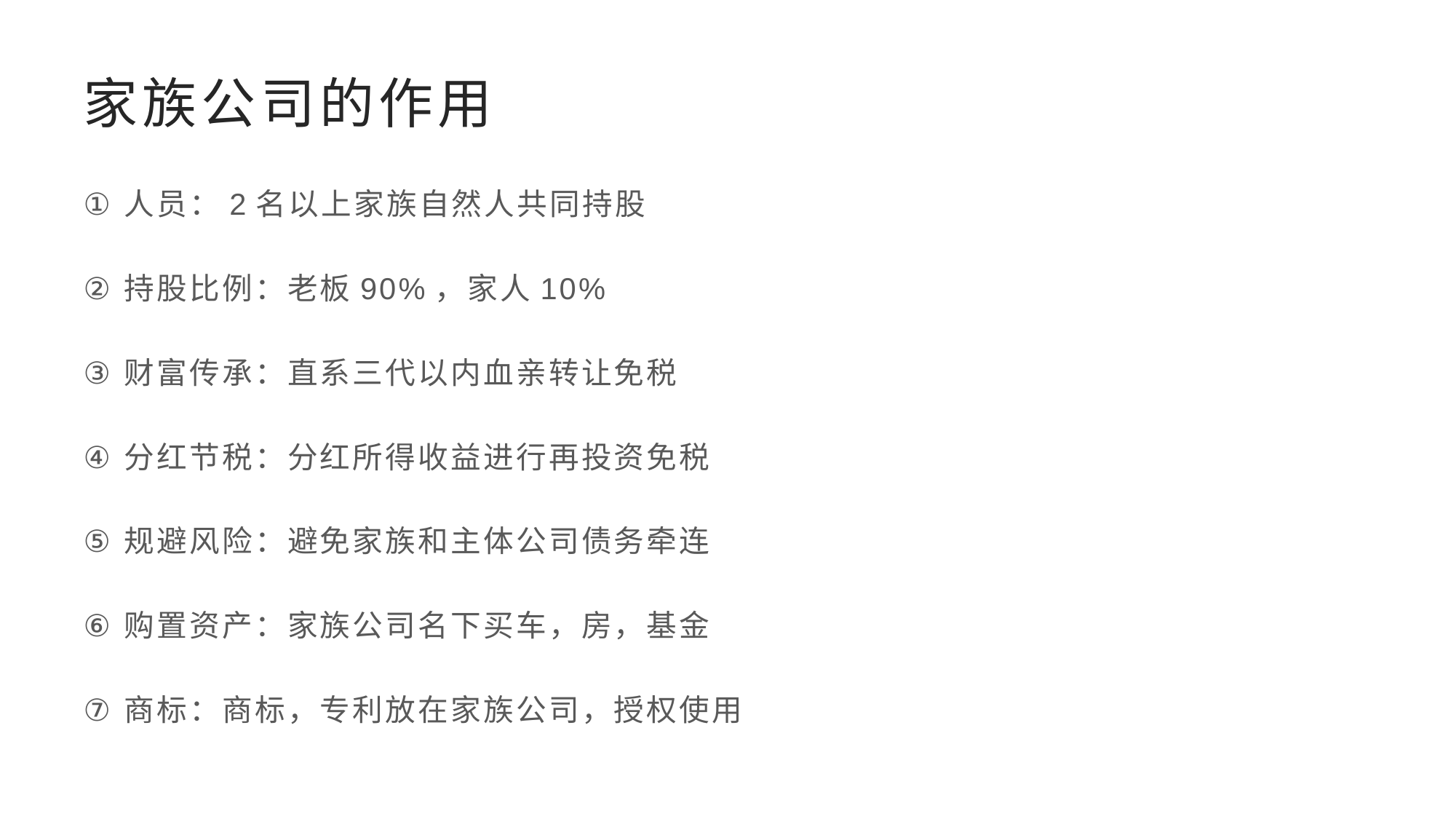

# 家族公司的作用
人员：2名以上家族自然人共同持股
持股比例：老板90%，家人10%
财富传承：直系三代以内血亲转让免税
分红节税：分红所得收益进行再投资免税
规避风险：避免家族和主体公司债务牵连
购置资产：家族公司名下买车，房，基金
商标：商标，专利放在家族公司，授权使用